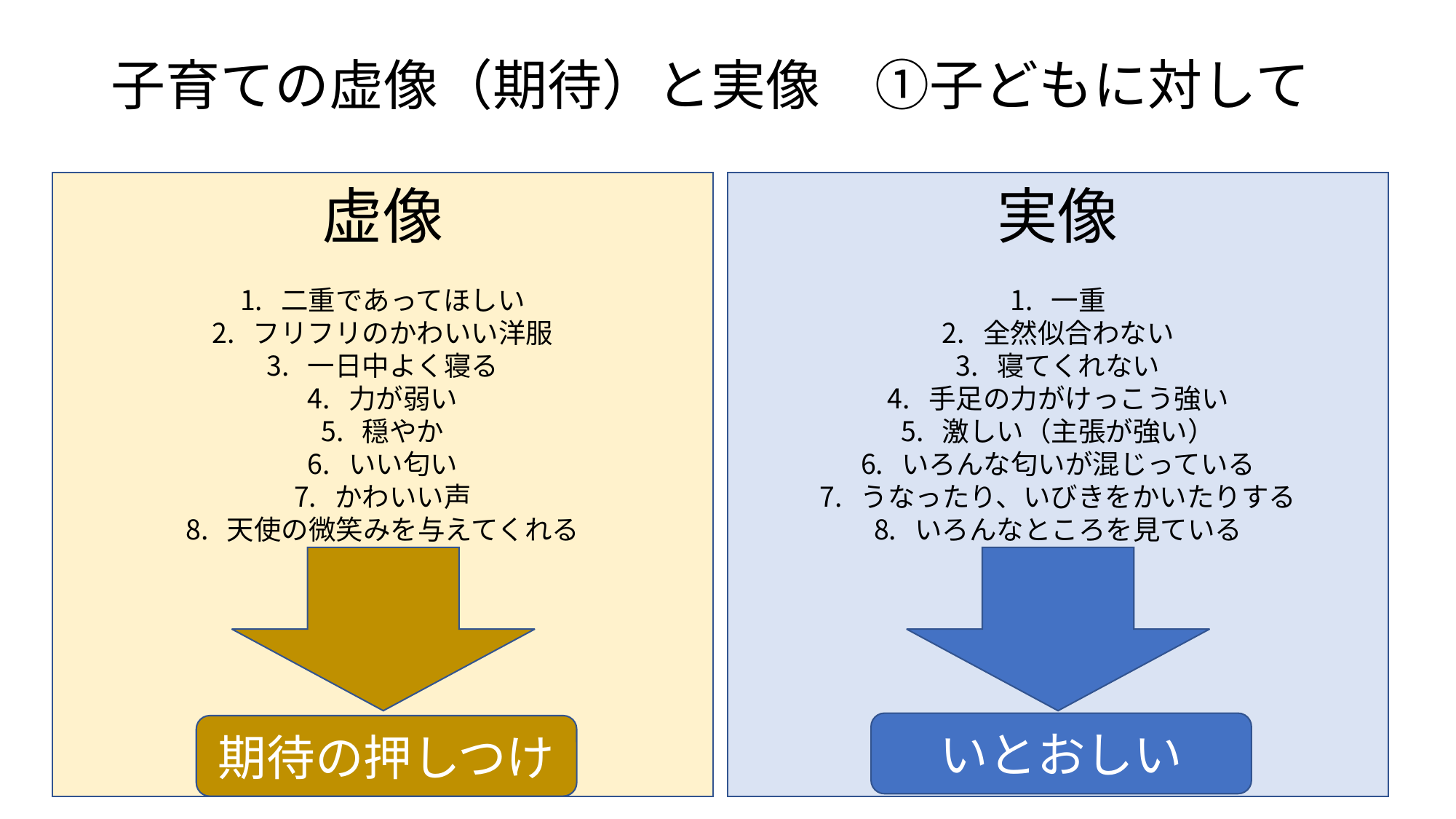

# 子育ての虚像（期待）と実像　①子どもに対して
実像

一重
全然似合わない
寝てくれない
手足の力がけっこう強い
激しい（主張が強い）
いろんな匂いが混じっている
うなったり、いびきをかいたりする
いろんなところを見ている

虚像

二重であってほしい
フリフリのかわいい洋服
一日中よく寝る
力が弱い
穏やか
いい匂い
かわいい声
天使の微笑みを与えてくれる

いとおしい
期待の押しつけ